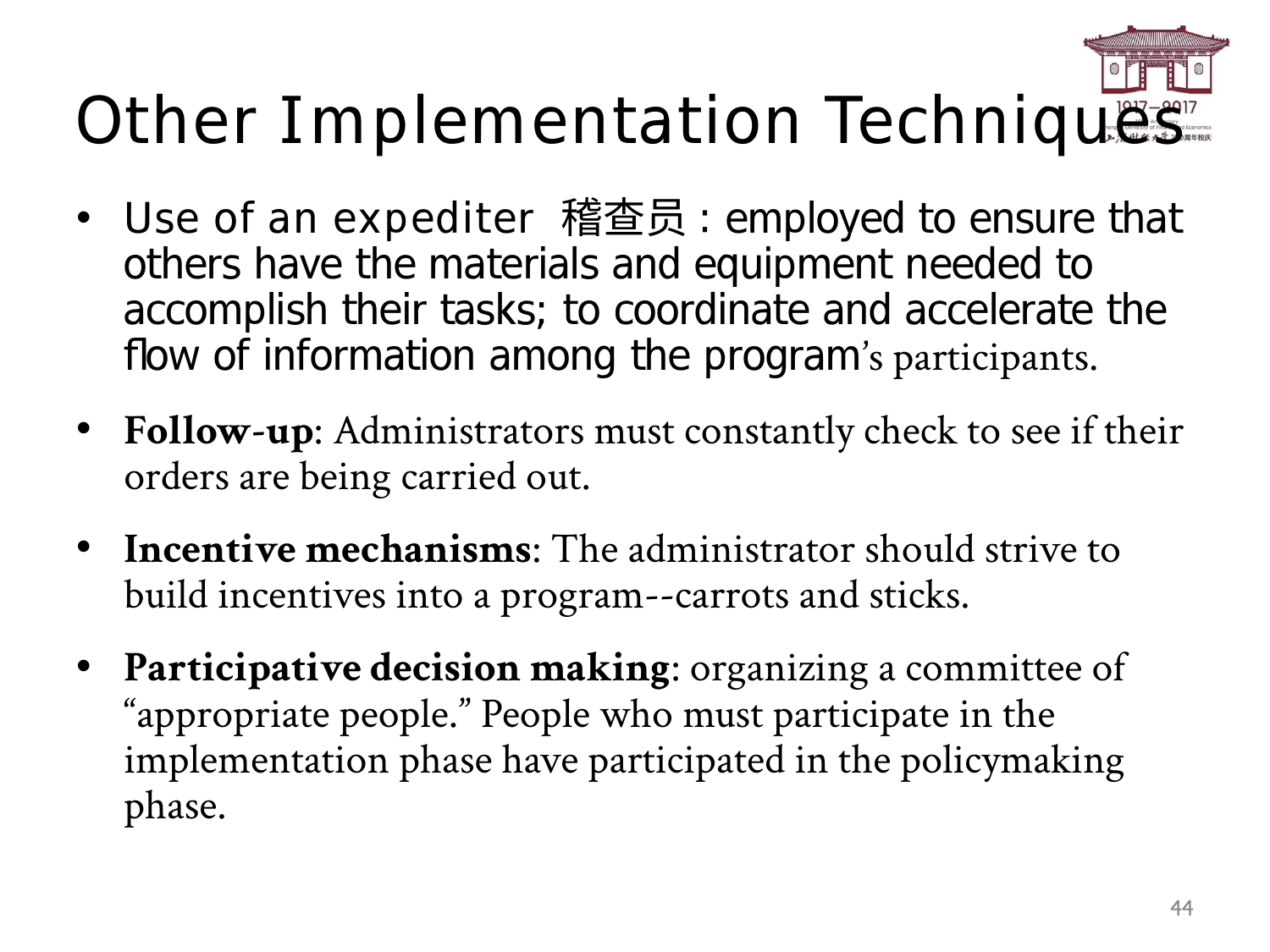

# Other Implementation Techniques
Use of an expediter 稽查员: employed to ensure that others have the materials and equipment needed to accomplish their tasks; to coordinate and accelerate the flow of information among the program’s participants.
Follow-up: Administrators must constantly check to see if their orders are being carried out.
Incentive mechanisms: The administrator should strive to build incentives into a program--carrots and sticks.
Participative decision making: organizing a committee of “appropriate people.” People who must participate in the implementation phase have participated in the policymaking phase.
44